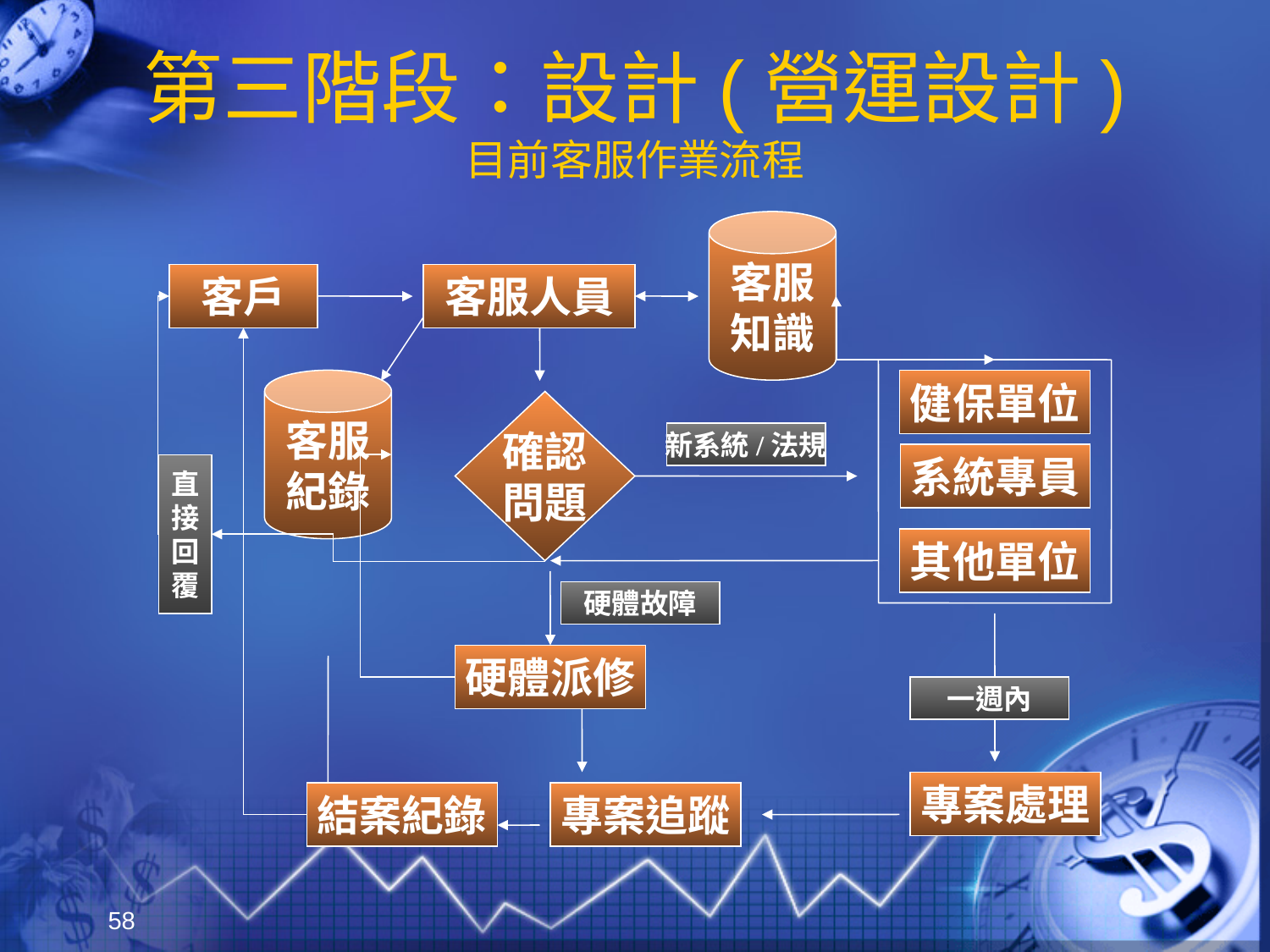

# 第三階段：設計(營運設計) 目前客服作業流程
客服
知識
客戶
客服人員

客服
紀錄
健保單位
確認
問題
新系統/法規
系統專員
直
接
回
覆

其他單位

硬體故障

硬體派修

一週內

專案處理
結案紀錄
專案追蹤

58